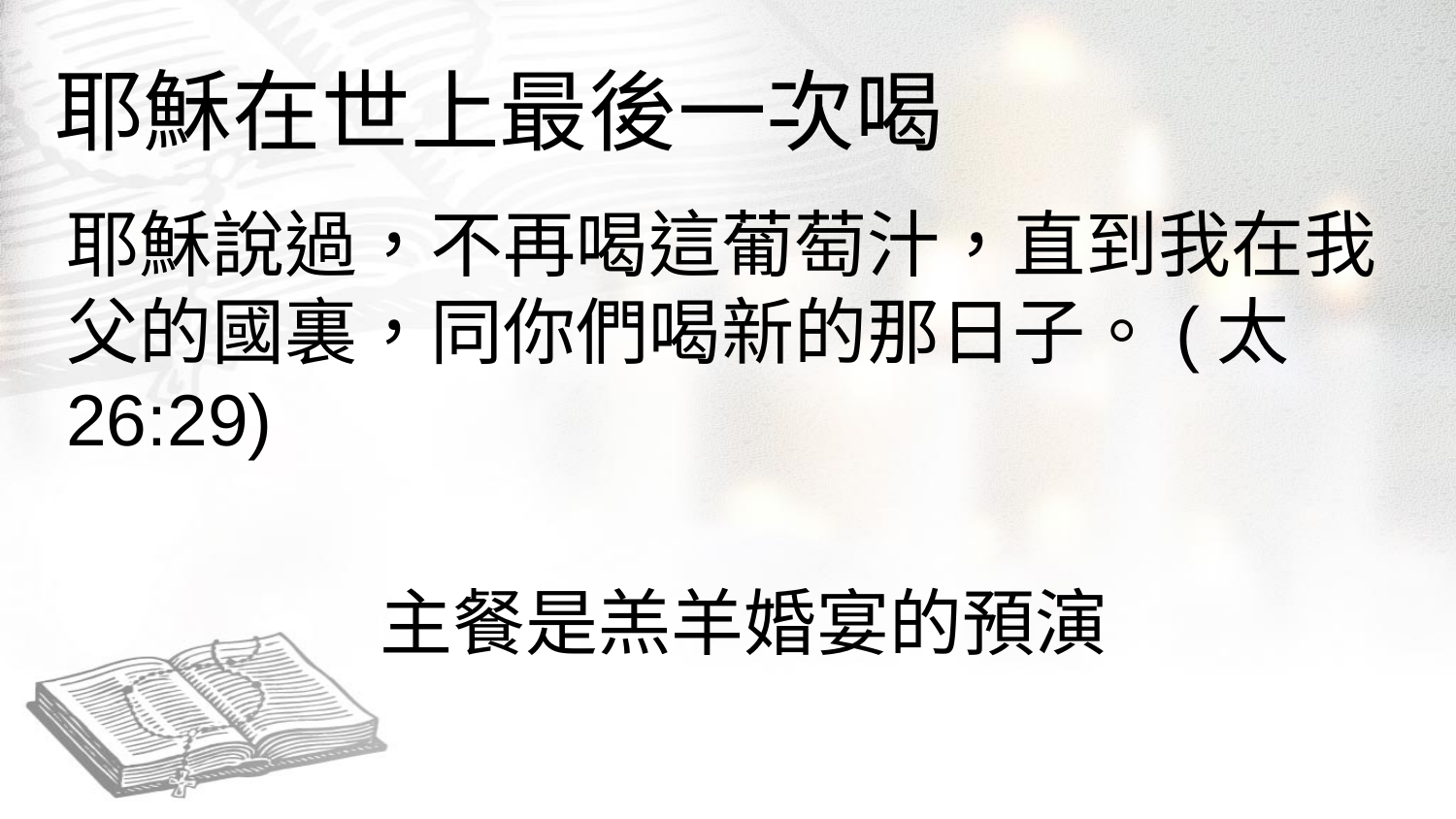

# 耶穌在世上最後一次喝
耶穌說過，不再喝這葡萄汁，直到我在我父的國裏，同你們喝新的那日子。(太26:29)

主餐是羔羊婚宴的預演